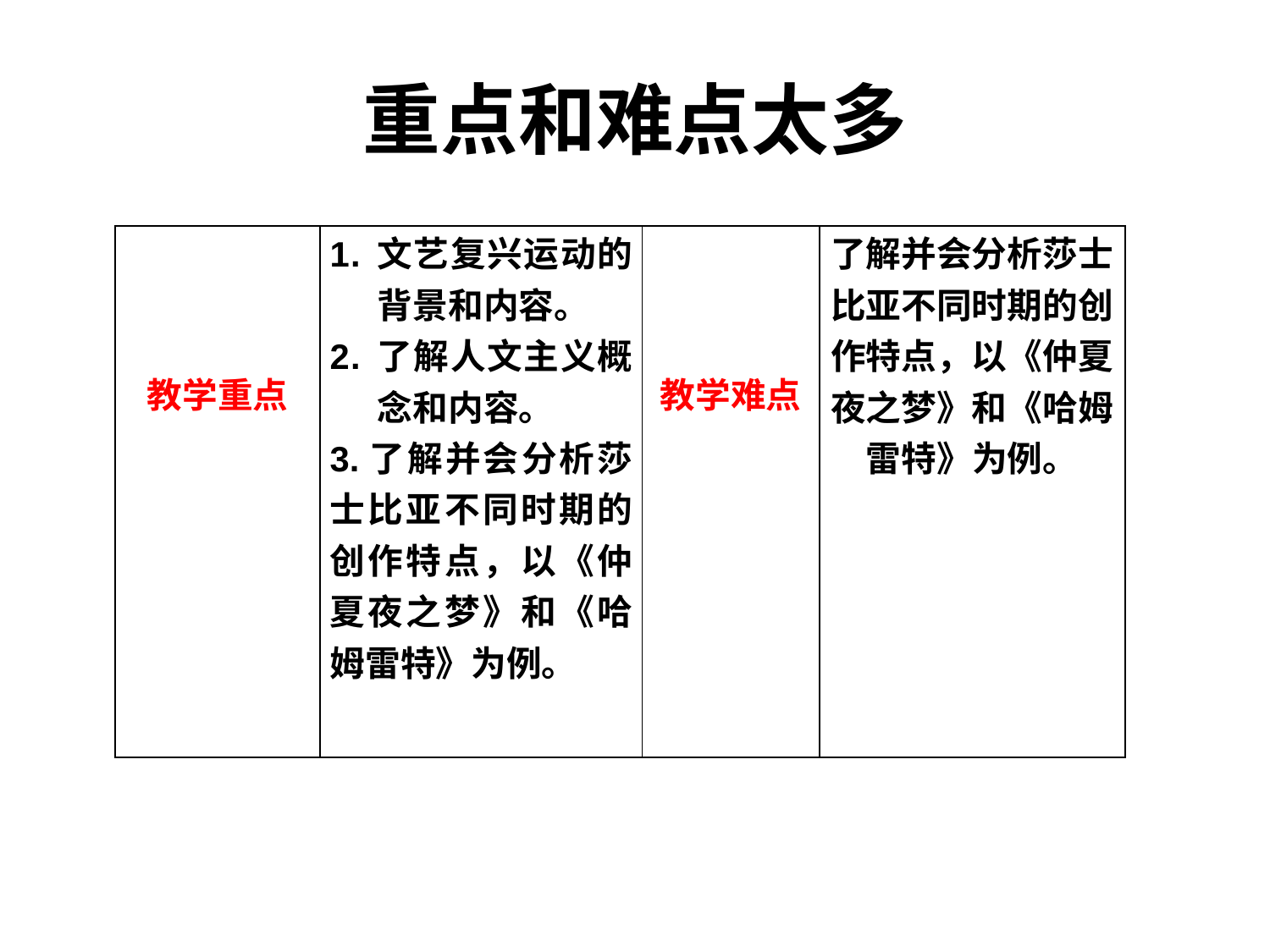

# 重点和难点太多
| 教学重点 | 文艺复兴运动的背景和内容。 了解人文主义概念和内容。 3.了解并会分析莎士比亚不同时期的创作特点，以《仲夏夜之梦》和《哈姆雷特》为例。 | 教学难点 | 了解并会分析莎士比亚不同时期的创作特点，以《仲夏夜之梦》和《哈姆雷特》为例。 |
| --- | --- | --- | --- |